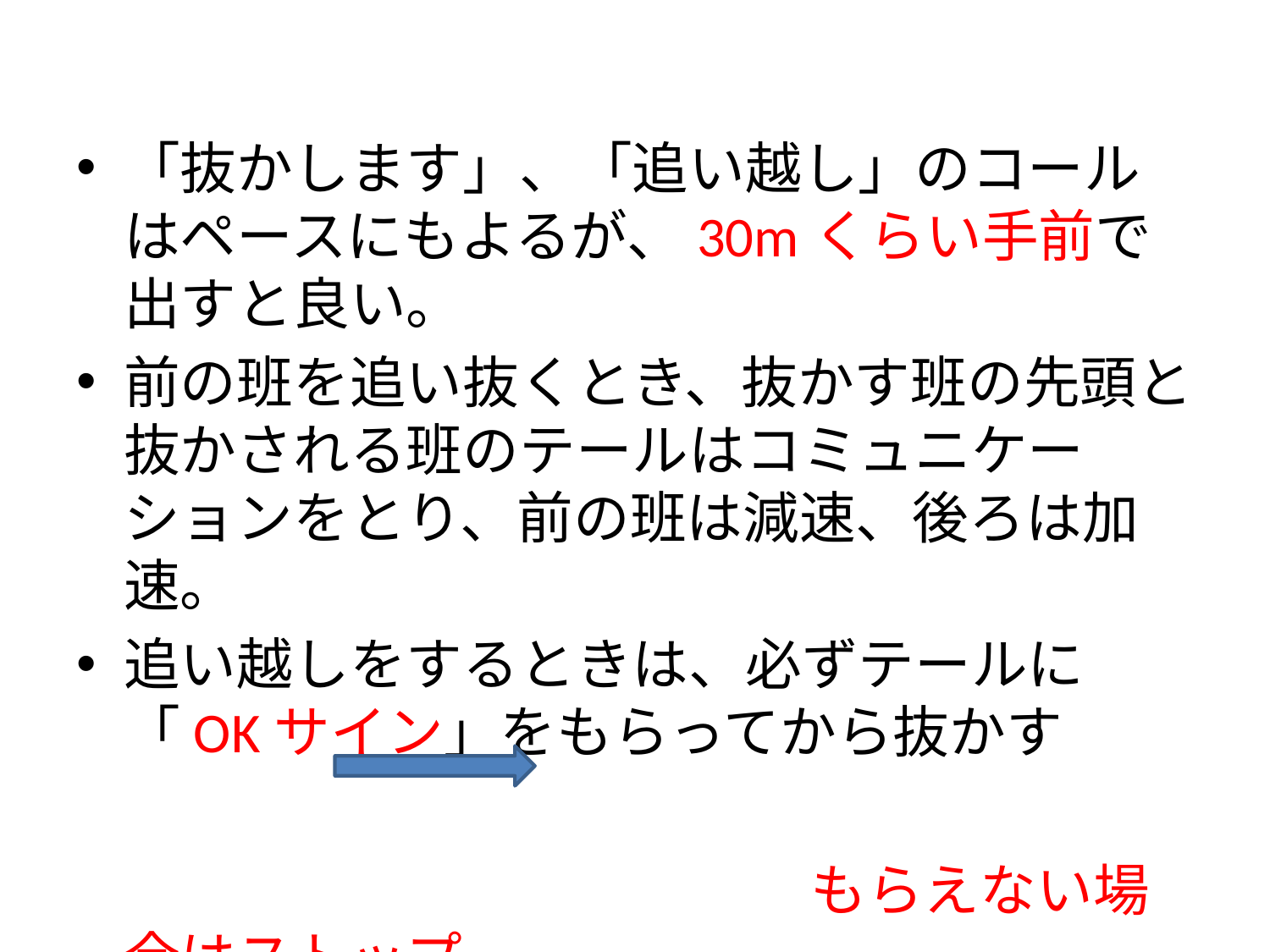

#
「抜かします」、「追い越し」のコールはペースにもよるが、30mくらい手前で出すと良い。
前の班を追い抜くとき、抜かす班の先頭と抜かされる班のテールはコミュニケーションをとり、前の班は減速、後ろは加速。
追い越しをするときは、必ずテールに「OKサイン」をもらってから抜かす

　　　　　　　　　　　　　もらえない場合はストップ